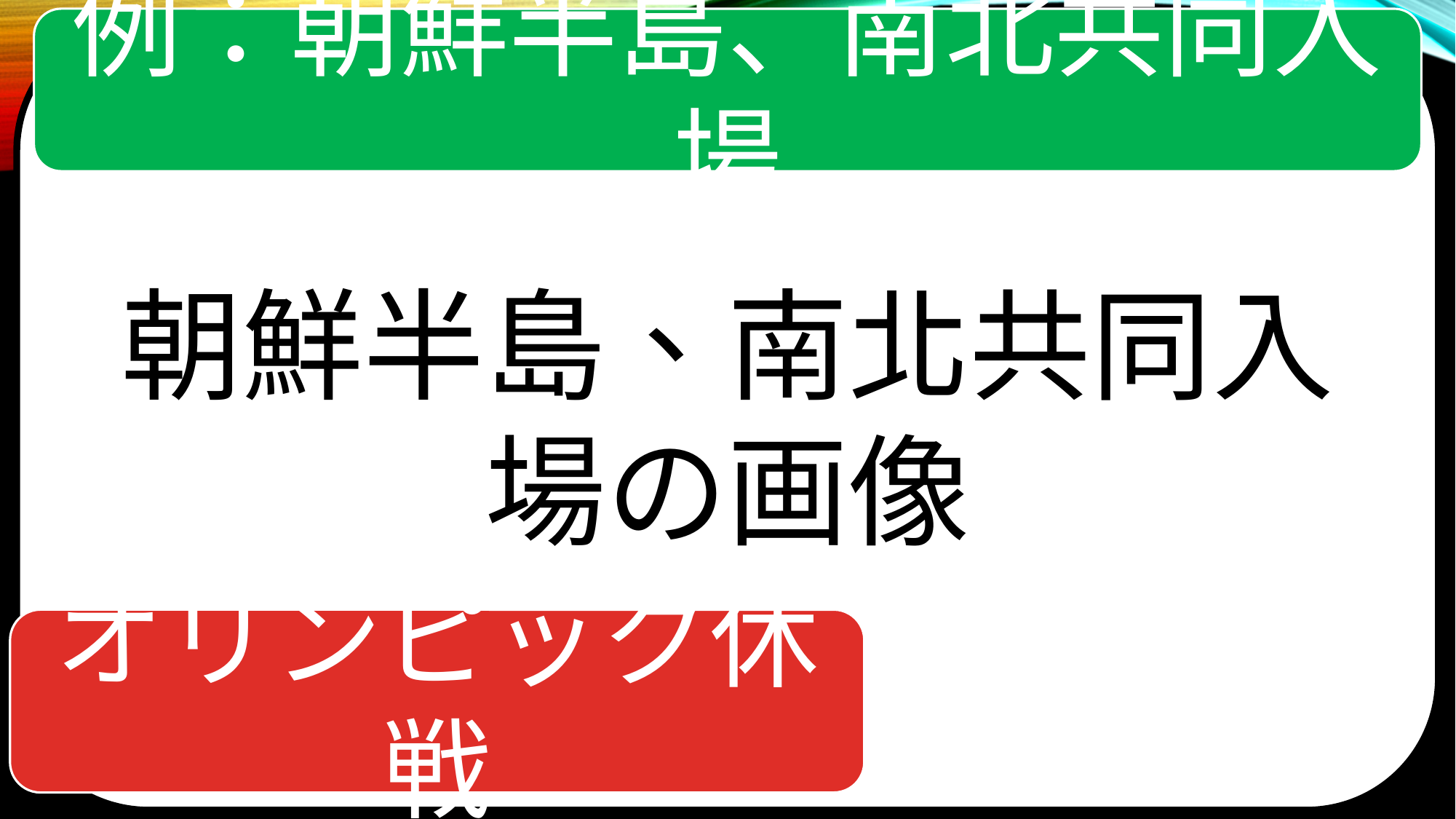

例：朝鮮半島、南北共同入場
朝鮮半島、南北共同入場の画像
オリンピック休戦